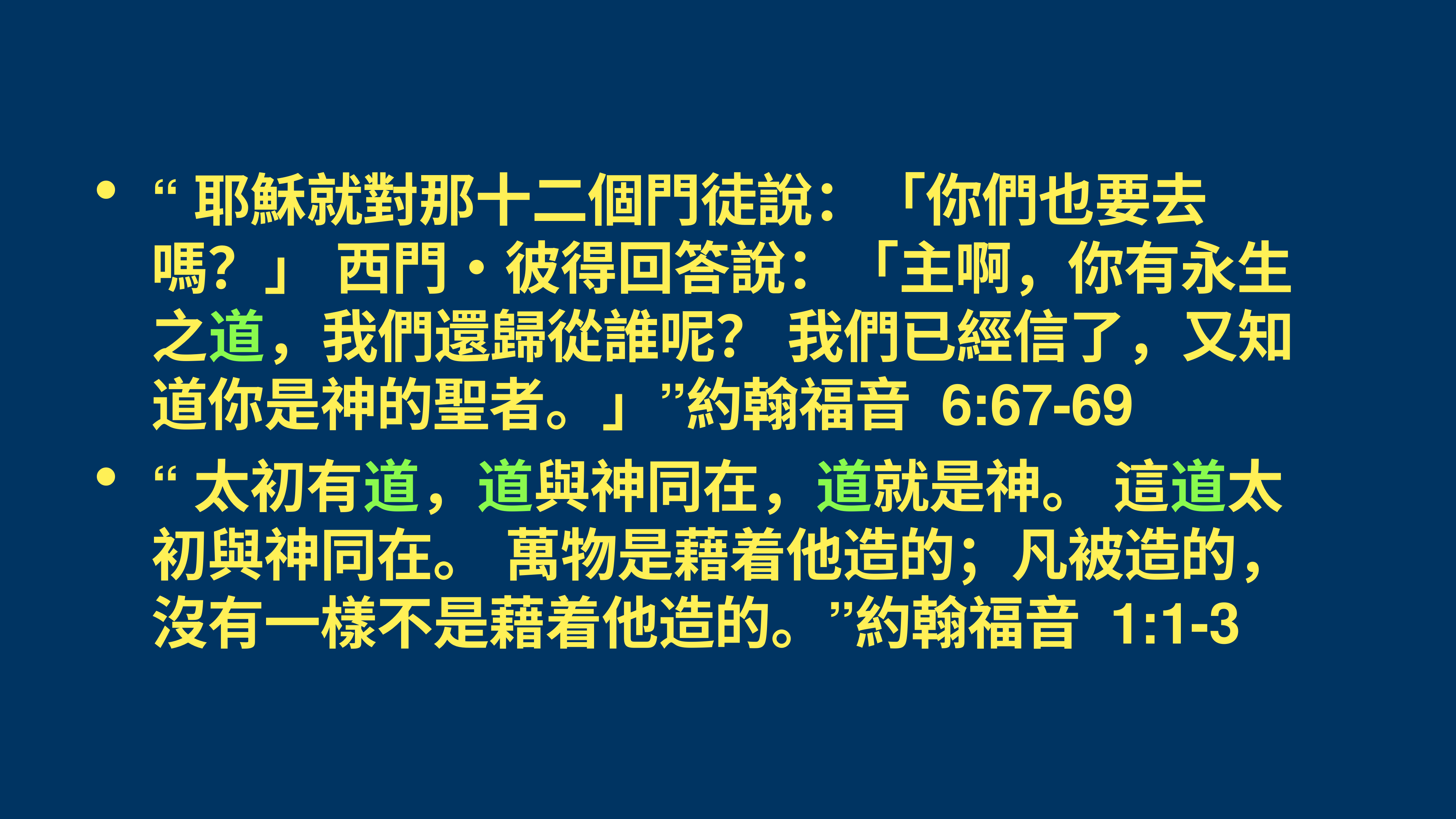

“耶穌就對那十二個門徒說：「你們也要去嗎？」 西門‧彼得回答說：「主啊，你有永生之道，我們還歸從誰呢？ 我們已經信了，又知道你是神的聖者。」”約翰福音 6:67-69
“太初有道，道與神同在，道就是神。 這道太初與神同在。 萬物是藉着他造的；凡被造的，沒有一樣不是藉着他造的。”約翰福音 1:1-3